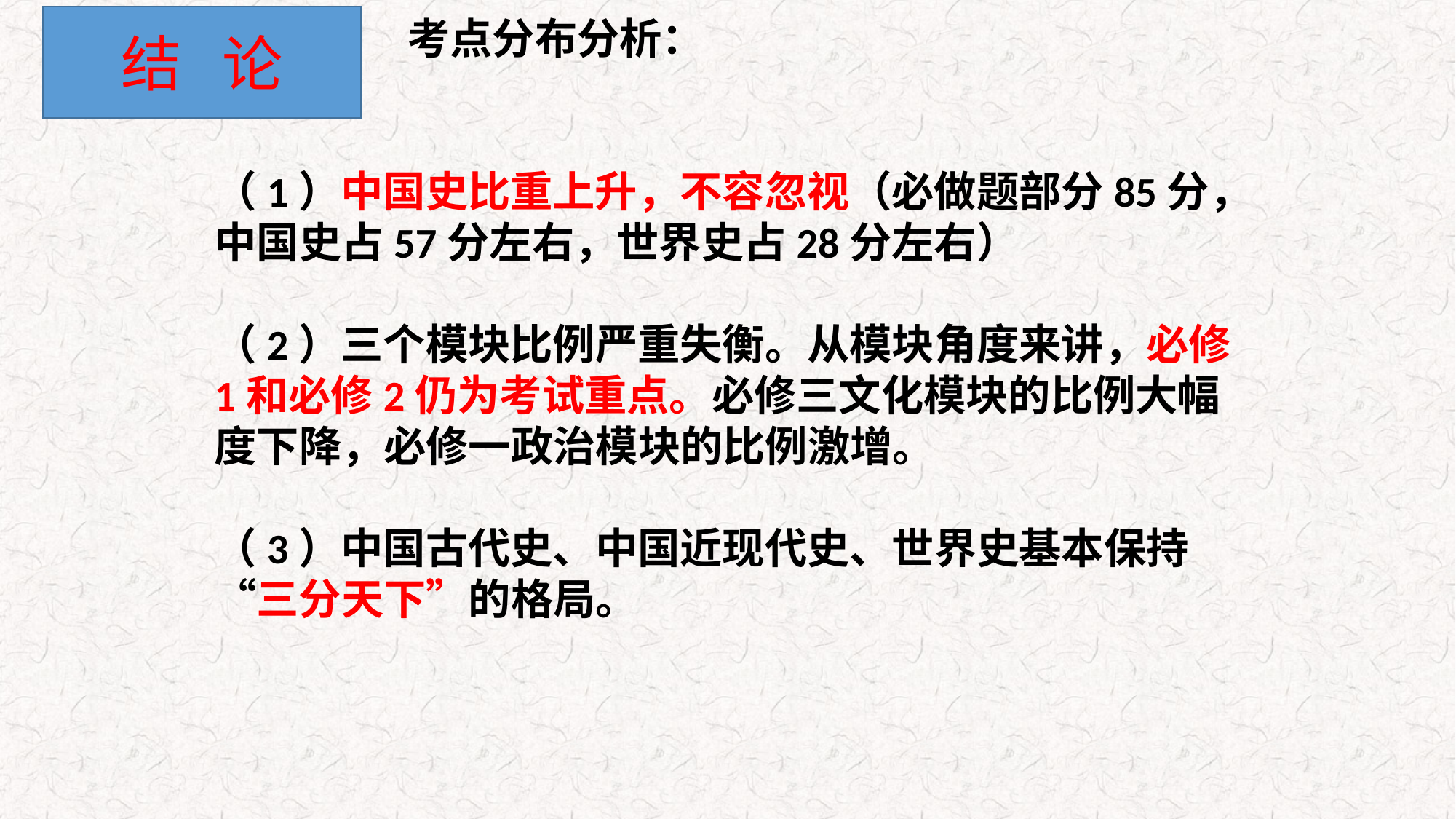

考点分布分析：

（1）中国史比重上升，不容忽视（必做题部分85分，中国史占57分左右，世界史占28分左右）

（2）三个模块比例严重失衡。从模块角度来讲，必修1和必修2仍为考试重点。必修三文化模块的比例大幅度下降，必修一政治模块的比例激增。

（3）中国古代史、中国近现代史、世界史基本保持“三分天下”的格局。

结   论